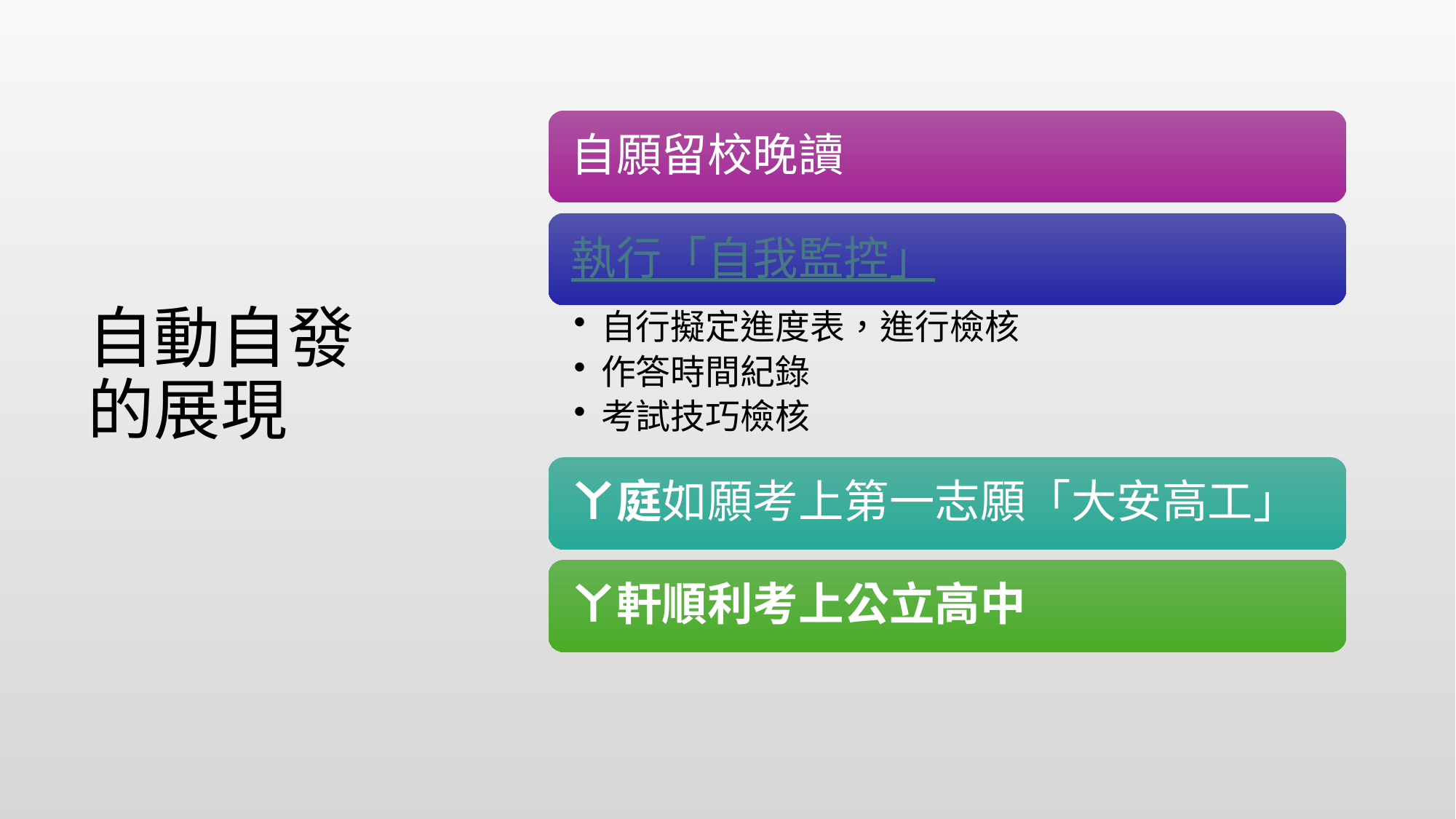

自願留校晚讀
執行「自我監控」
自行擬定進度表，進行檢核
作答時間紀錄
考試技巧檢核
ㄚ庭如願考上第一志願「大安高工」
ㄚ軒順利考上公立高中
# 自動自發的展現